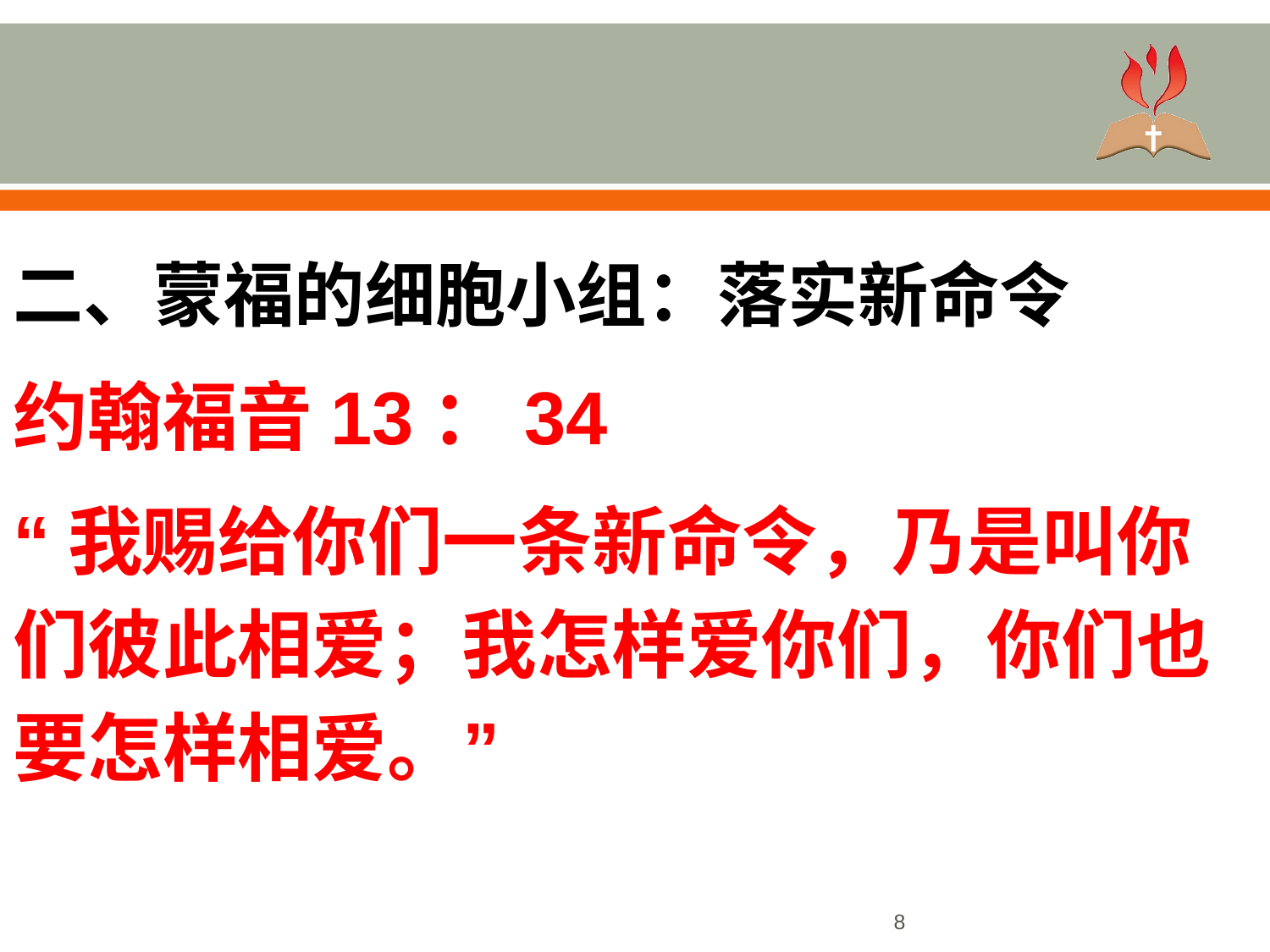

#

二、蒙福的细胞小组：落实新命令
约翰福音13：34
“我赐给你们一条新命令，乃是叫你们彼此相爱；我怎样爱你们，你们也要怎样相爱。”

8